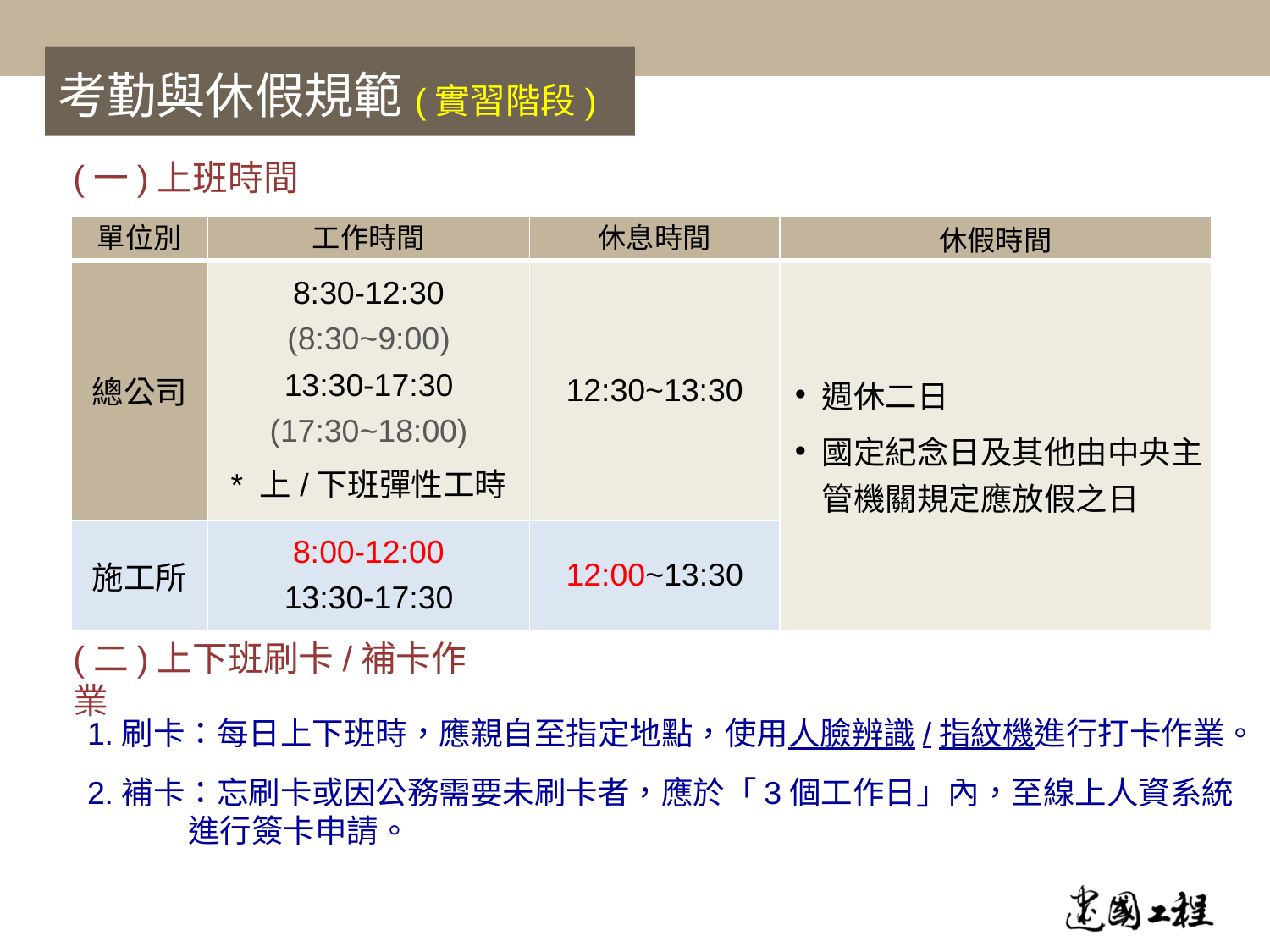

考勤與休假規範(實習階段)
(一)上班時間
| 單位別 | 工作時間 | 休息時間 | 休假時間 |
| --- | --- | --- | --- |
| 總公司 | 8:30-12:30 (8:30~9:00) 13:30-17:30 (17:30~18:00) \* 上/下班彈性工時 | 12:30~13:30 | 週休二日 國定紀念日及其他由中央主管機關規定應放假之日 |
| 施工所 | 8:00-12:00 13:30-17:30 | 12:00~13:30 |  |
(二)上下班刷卡/補卡作業
1.刷卡：每日上下班時，應親自至指定地點，使用人臉辨識/指紋機進行打卡作業。
2.補卡：忘刷卡或因公務需要未刷卡者，應於「3個工作日」內，至線上人資系統
              進行簽卡申請。